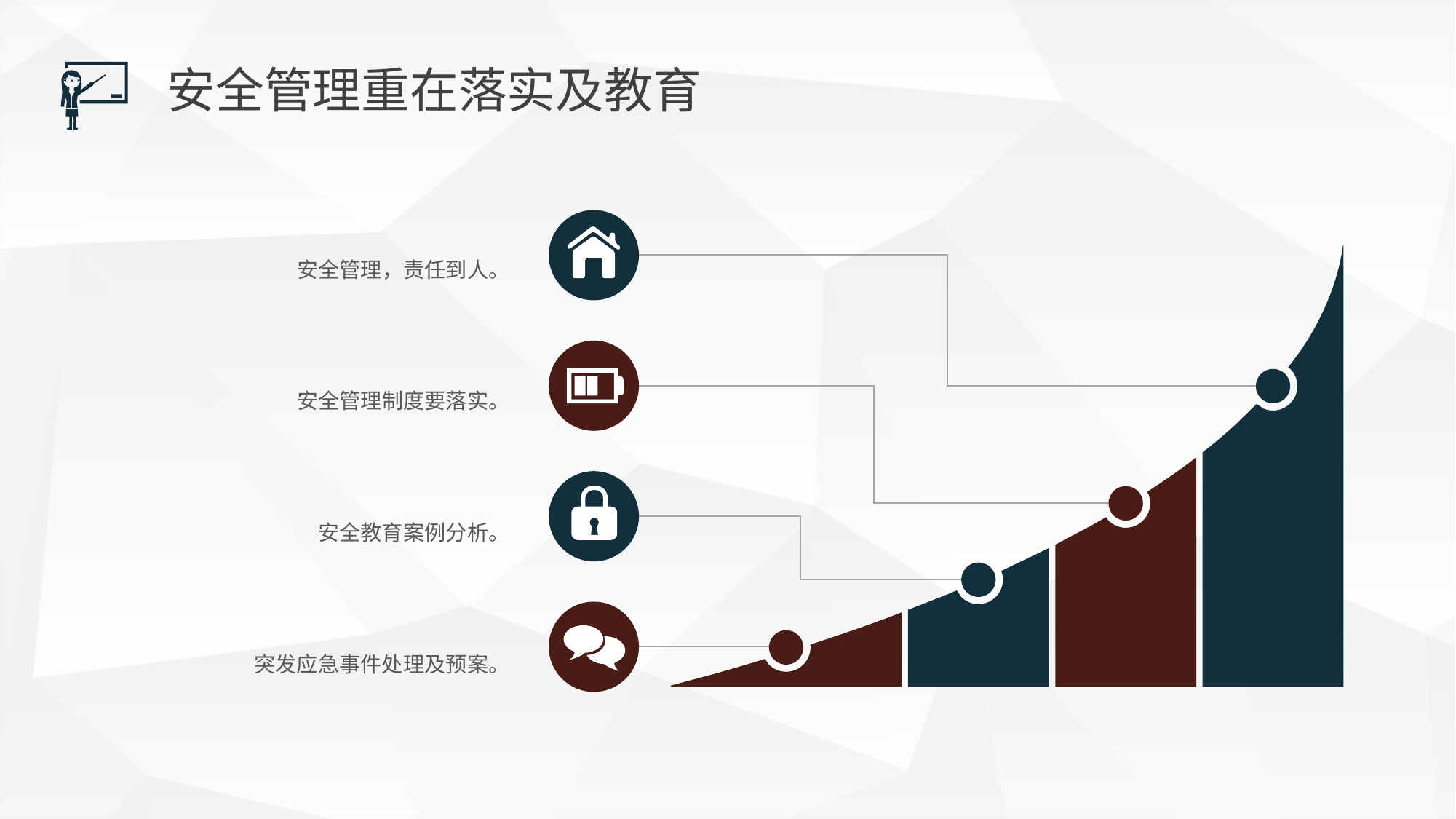

安全管理重在落实及教育

安全管理，责任到人。
安全管理制度要落实。
安全教育案例分析。
突发应急事件处理及预案。